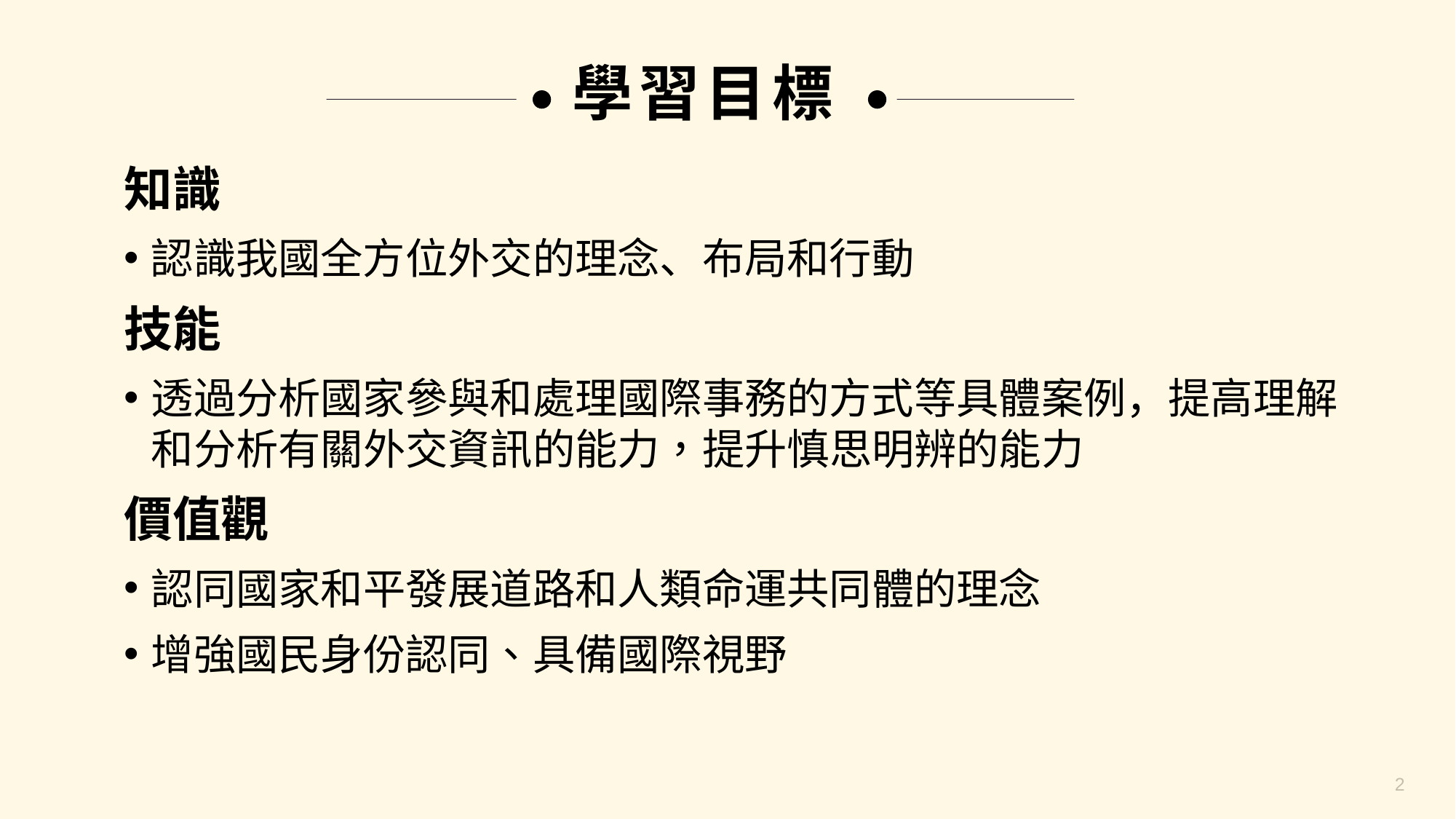

學習目標

知識
認識我國全方位外交的理念、布局和行動
技能
透過分析國家參與和處理國際事務的方式等具體案例，提高理解和分析有關外交資訊的能力，提升慎思明辨的能力
價值觀
認同國家和平發展道路和人類命運共同體的理念
增強國民身份認同、具備國際視野